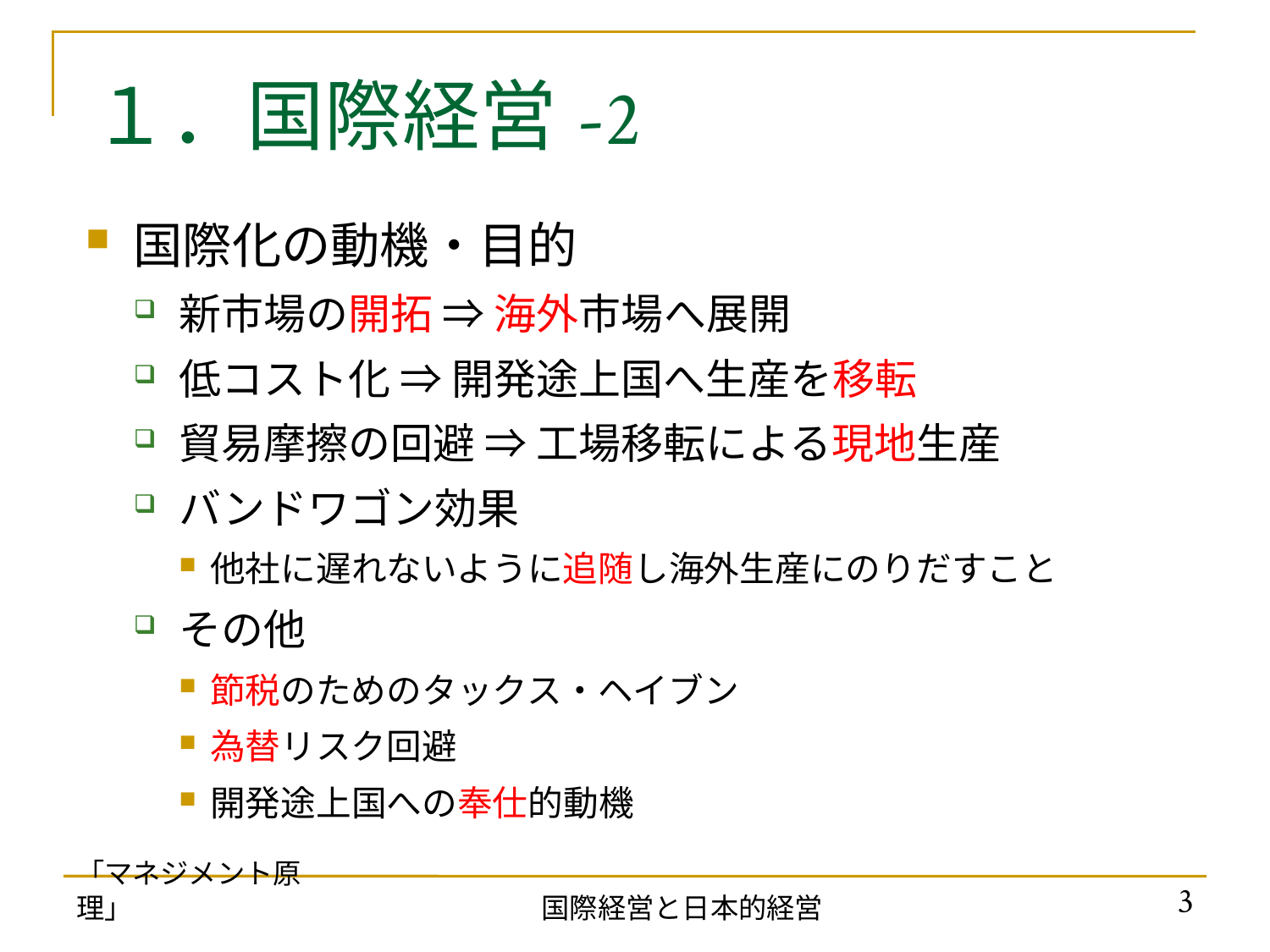

# １．国際経営-2
国際化の動機・目的
新市場の開拓 ⇒ 海外市場へ展開
低コスト化 ⇒ 開発途上国へ生産を移転
貿易摩擦の回避 ⇒ 工場移転による現地生産
バンドワゴン効果
他社に遅れないように追随し海外生産にのりだすこと
その他
節税のためのタックス・ヘイブン
為替リスク回避
開発途上国への奉仕的動機
「マネジメント原理」
3
国際経営と日本的経営